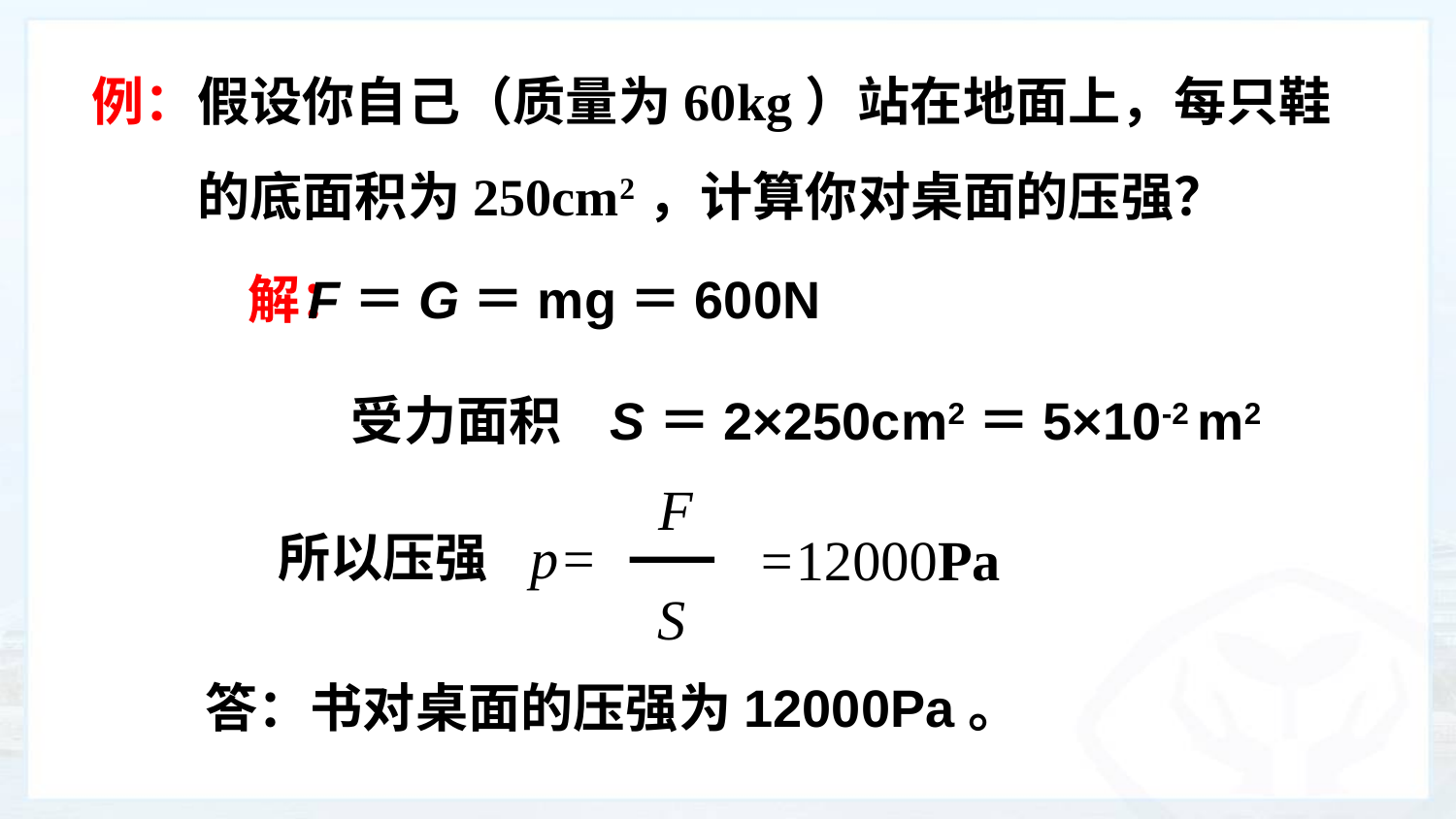

例：假设你自己（质量为60kg）站在地面上，每只鞋的底面积为250cm2，计算你对桌面的压强？
例题
解：
F＝G＝mg＝600N
受力面积
S＝2×250cm2＝5×10-2 m2

F
p=

S
所以压强
=12000Pa
答：书对桌面的压强为12000Pa。